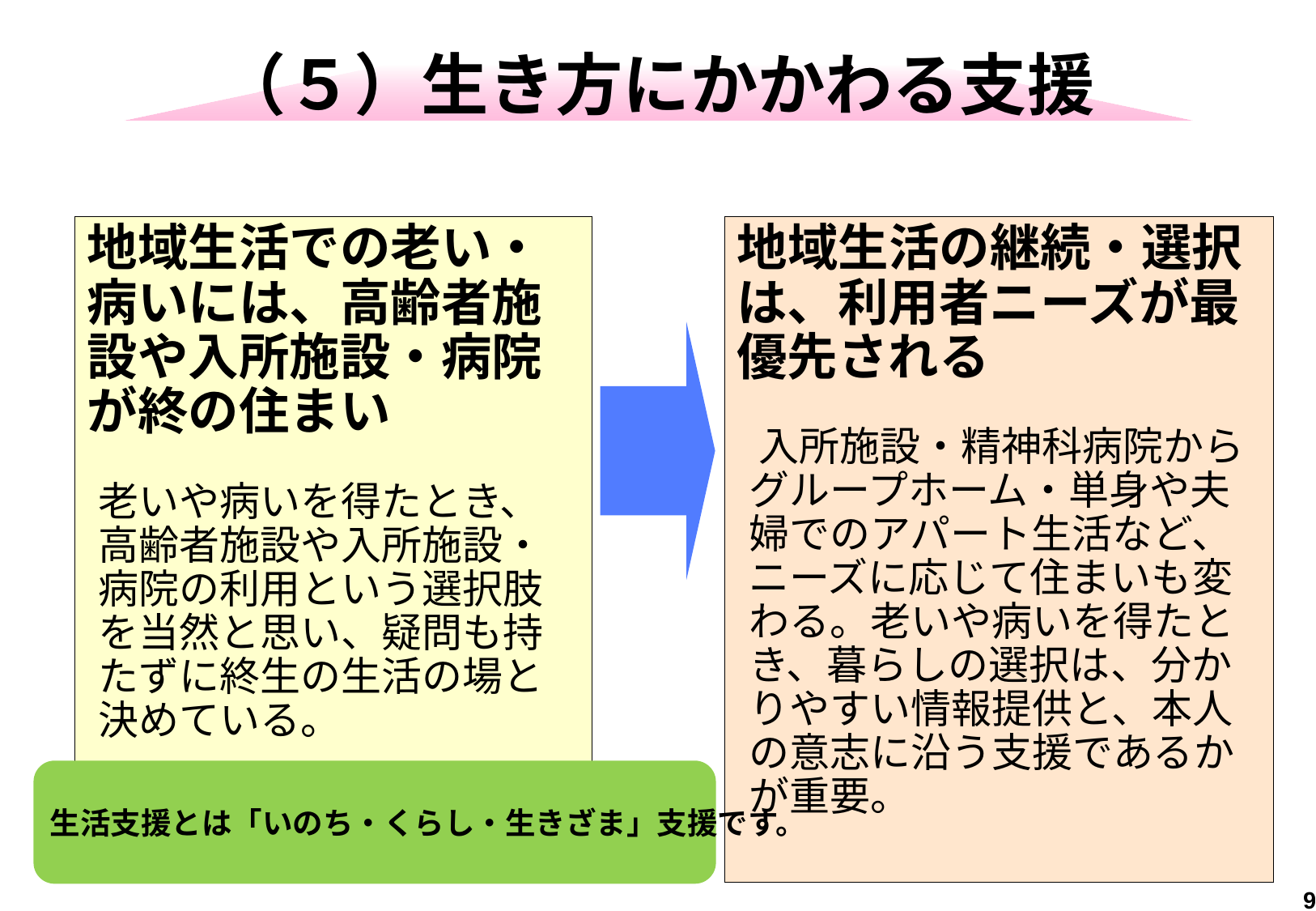

# （５）生き方にかかわる支援

地域生活での老い・病いには、高齢者施設や入所施設・病院が終の住まい

老いや病いを得たとき、高齢者施設や入所施設・病院の利用という選択肢を当然と思い、疑問も持たずに終生の生活の場と決めている。
地域生活の継続・選択は、利用者ニーズが最優先される

 入所施設・精神科病院からグループホーム・単身や夫婦でのアパート生活など、ニーズに応じて住まいも変わる。老いや病いを得たとき、暮らしの選択は、分かりやすい情報提供と、本人の意志に沿う支援であるかが重要。

生活支援とは「いのち・くらし・生きざま」支援です。
9